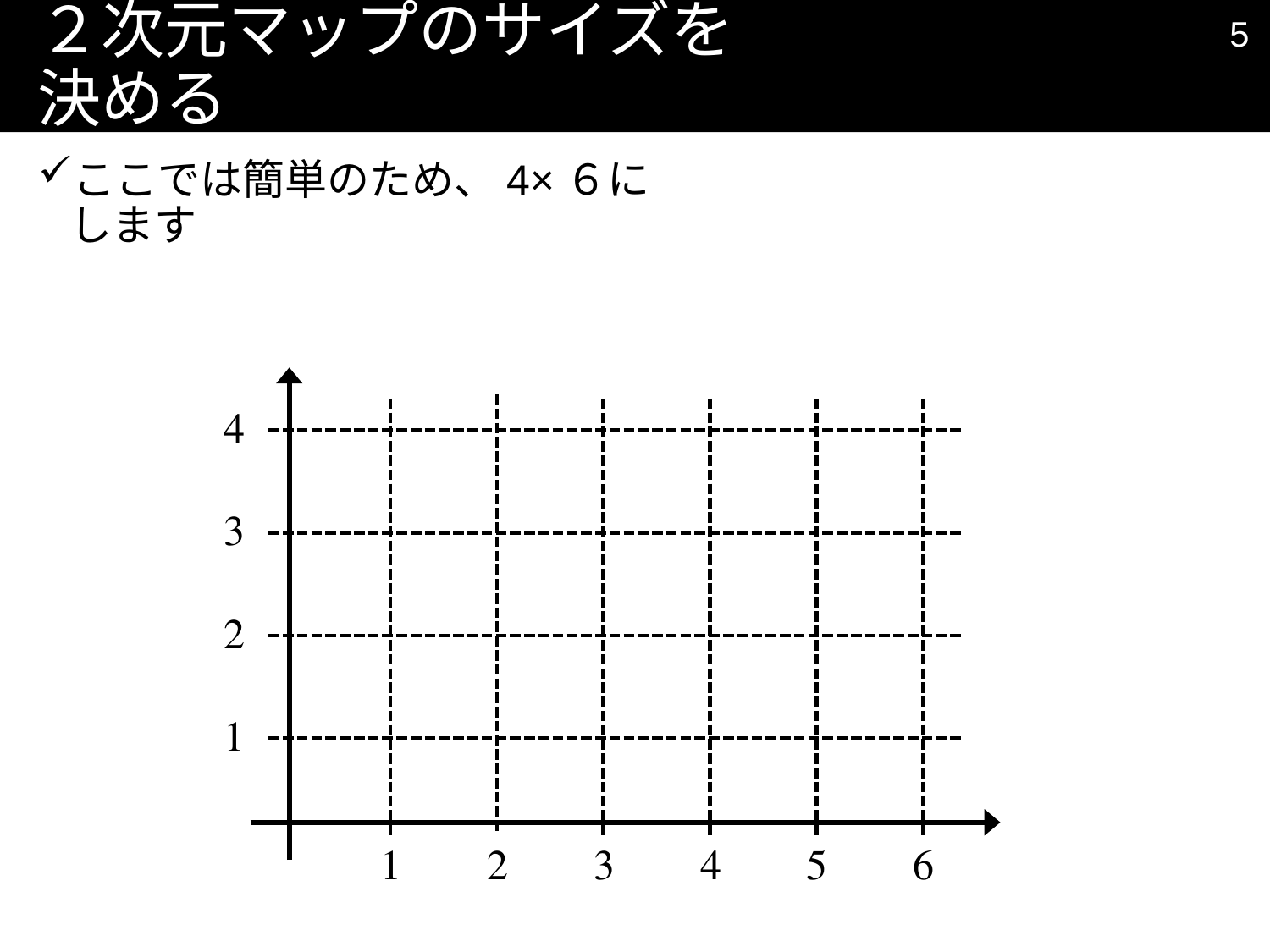

5
# ２次元マップのサイズを決める
ここでは簡単のため、4×６にします
4
3
2
1
1
2
3
4
5
6